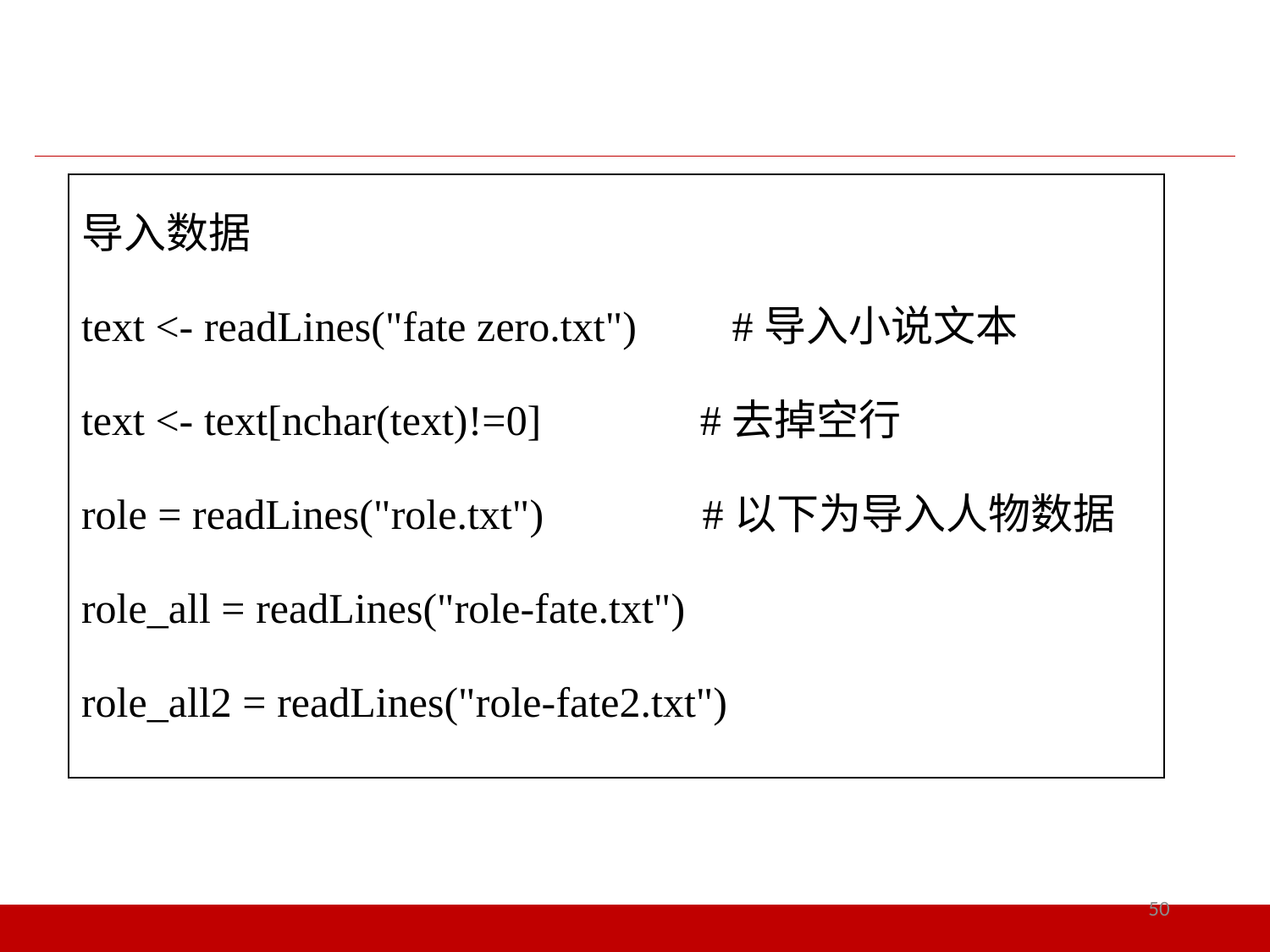

导入数据
text <- readLines("fate zero.txt")         #导入小说文本
text <- text[nchar(text)!=0]               #去掉空行
role = readLines("role.txt")               #以下为导入人物数据
role_all = readLines("role-fate.txt")
role_all2 = readLines("role-fate2.txt")
50